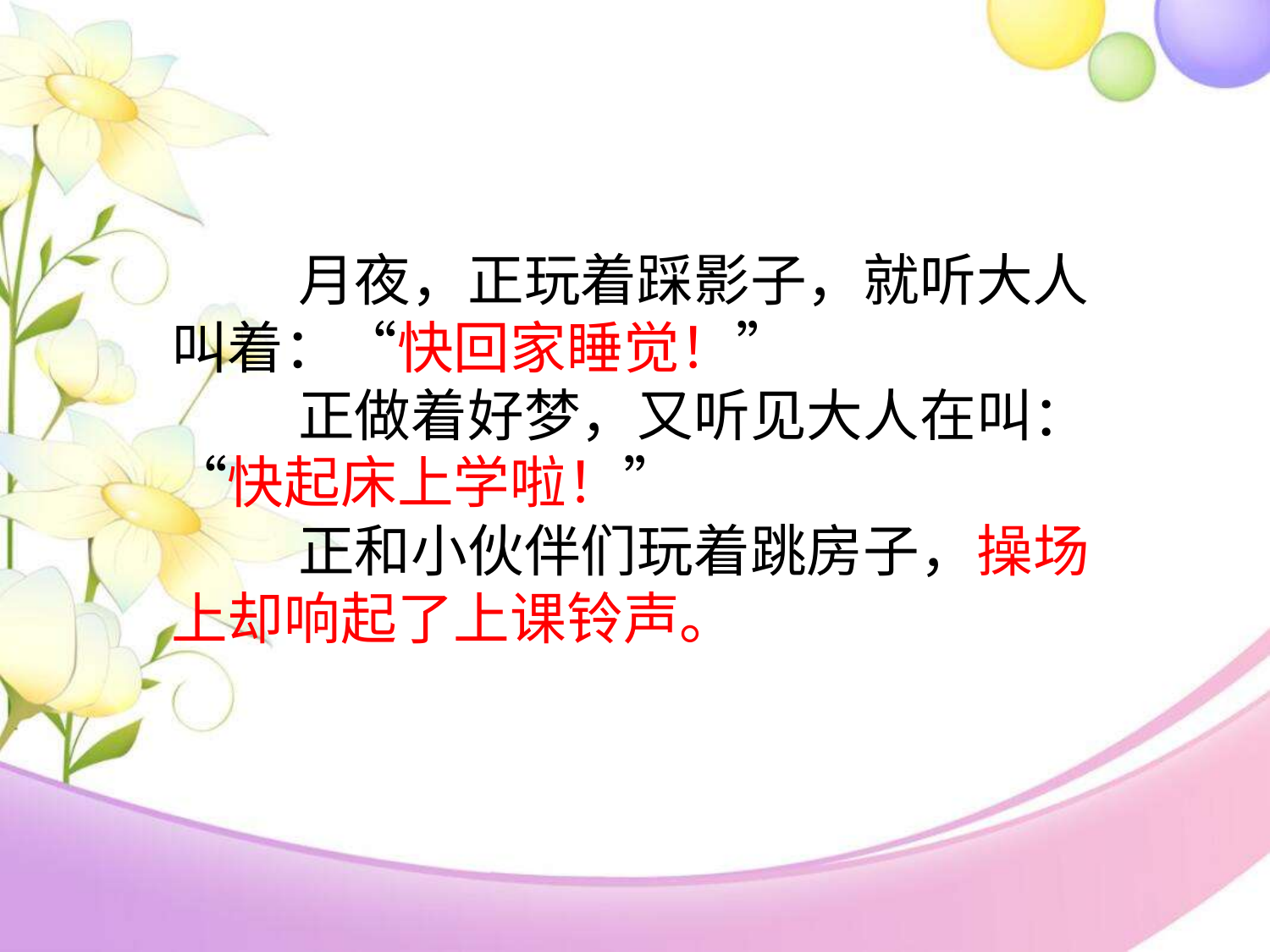

月夜，正玩着踩影子，就听大人叫着：“快回家睡觉！”
	正做着好梦，又听见大人在叫：“快起床上学啦！”
	正和小伙伴们玩着跳房子，操场上却响起了上课铃声。